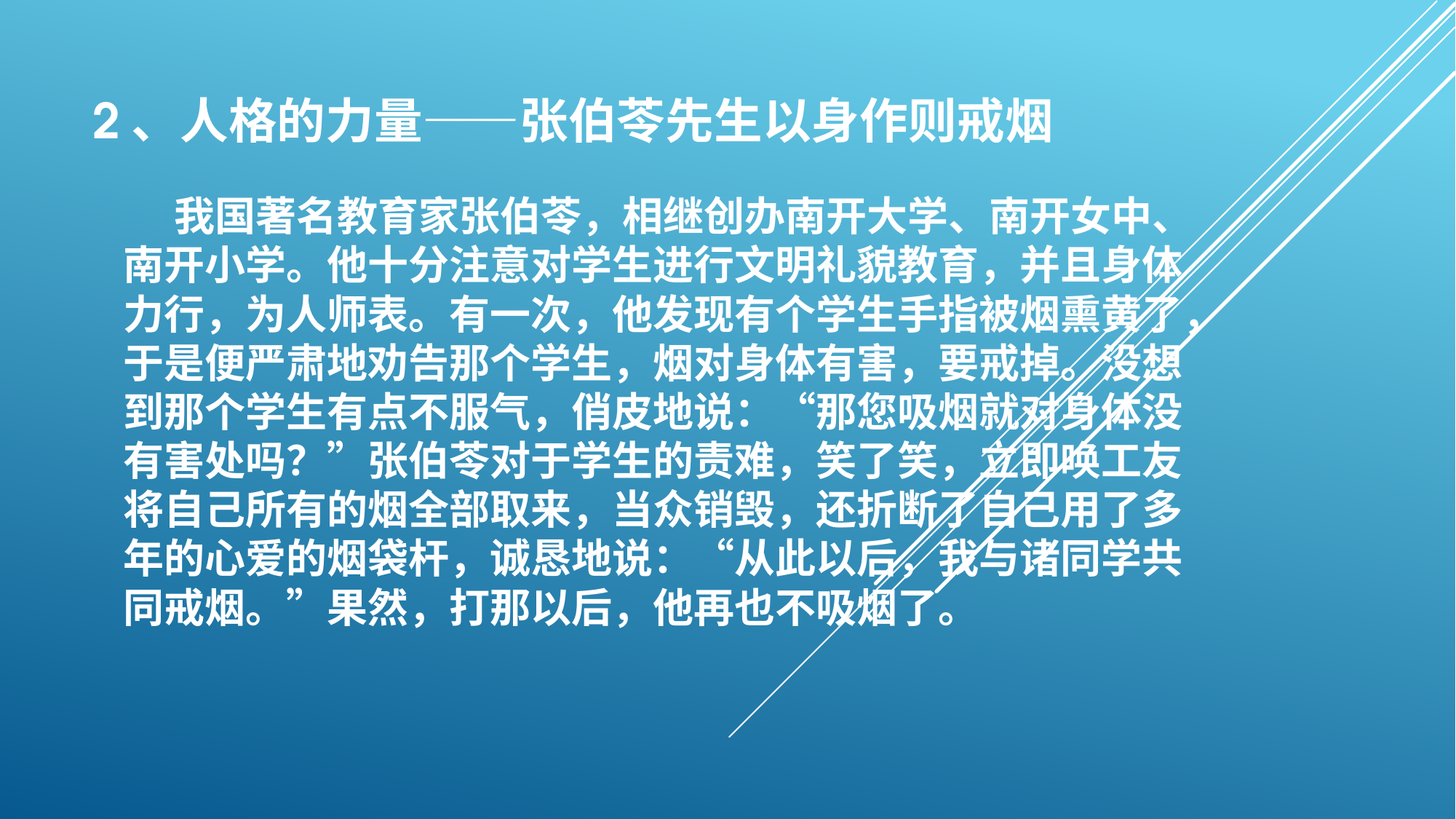

# 2、人格的力量——张伯苓先生以身作则戒烟
       我国著名教育家张伯苓，相继创办南开大学、南开女中、南开小学。他十分注意对学生进行文明礼貌教育，并且身体力行，为人师表。有一次，他发现有个学生手指被烟熏黄了，于是便严肃地劝告那个学生，烟对身体有害，要戒掉。没想到那个学生有点不服气，俏皮地说：“那您吸烟就对身体没有害处吗？”张伯苓对于学生的责难，笑了笑，立即唤工友将自己所有的烟全部取来，当众销毁，还折断了自己用了多年的心爱的烟袋杆，诚恳地说：“从此以后，我与诸同学共同戒烟。”果然，打那以后，他再也不吸烟了。